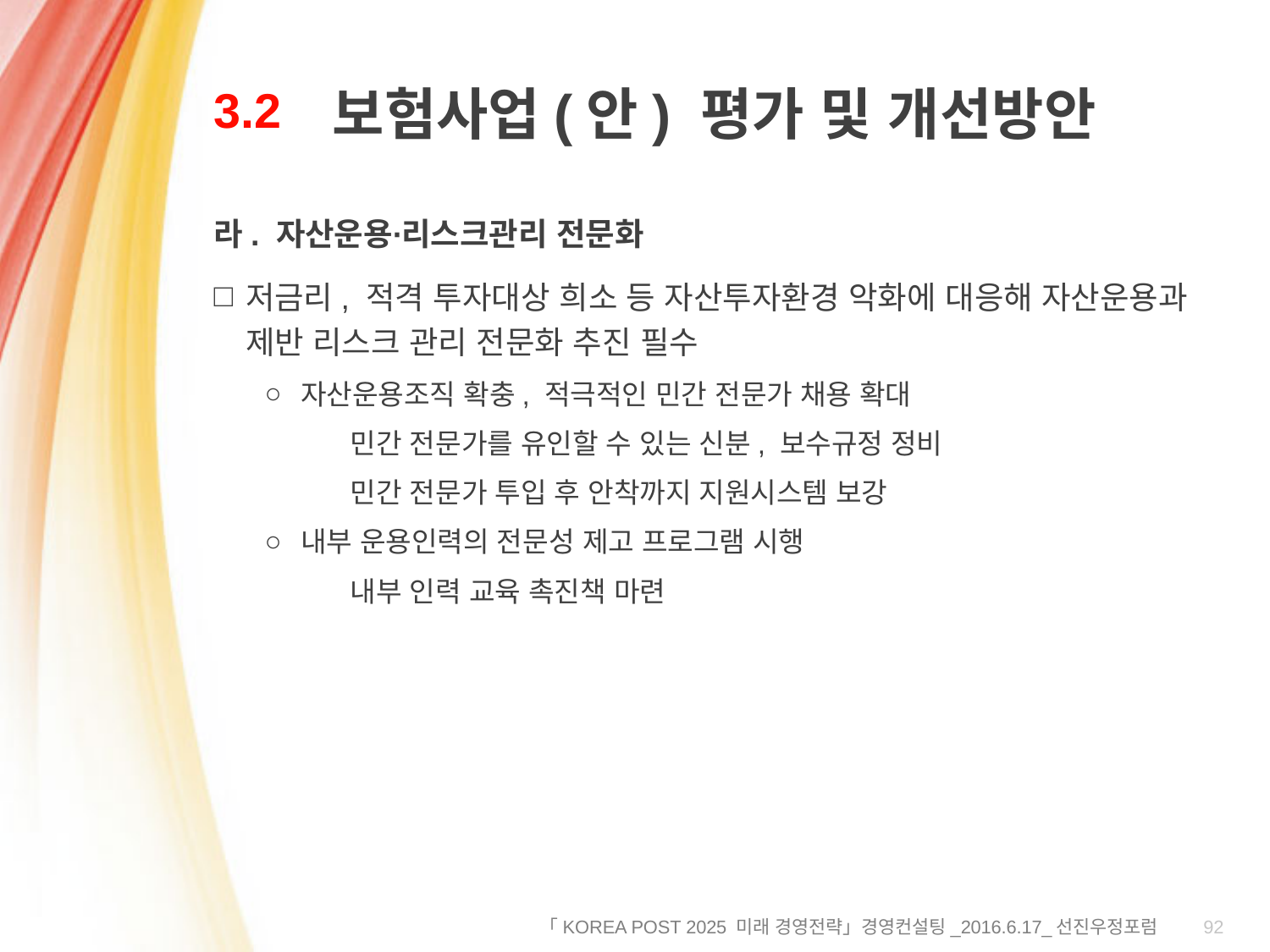

# 3.2
보험사업(안) 평가 및 개선방안
라. 자산운용∙리스크관리 전문화
저금리, 적격 투자대상 희소 등 자산투자환경 악화에 대응해 자산운용과 제반 리스크 관리 전문화 추진 필수
자산운용조직 확충, 적극적인 민간 전문가 채용 확대
민간 전문가를 유인할 수 있는 신분, 보수규정 정비
민간 전문가 투입 후 안착까지 지원시스템 보강
내부 운용인력의 전문성 제고 프로그램 시행
내부 인력 교육 촉진책 마련
92